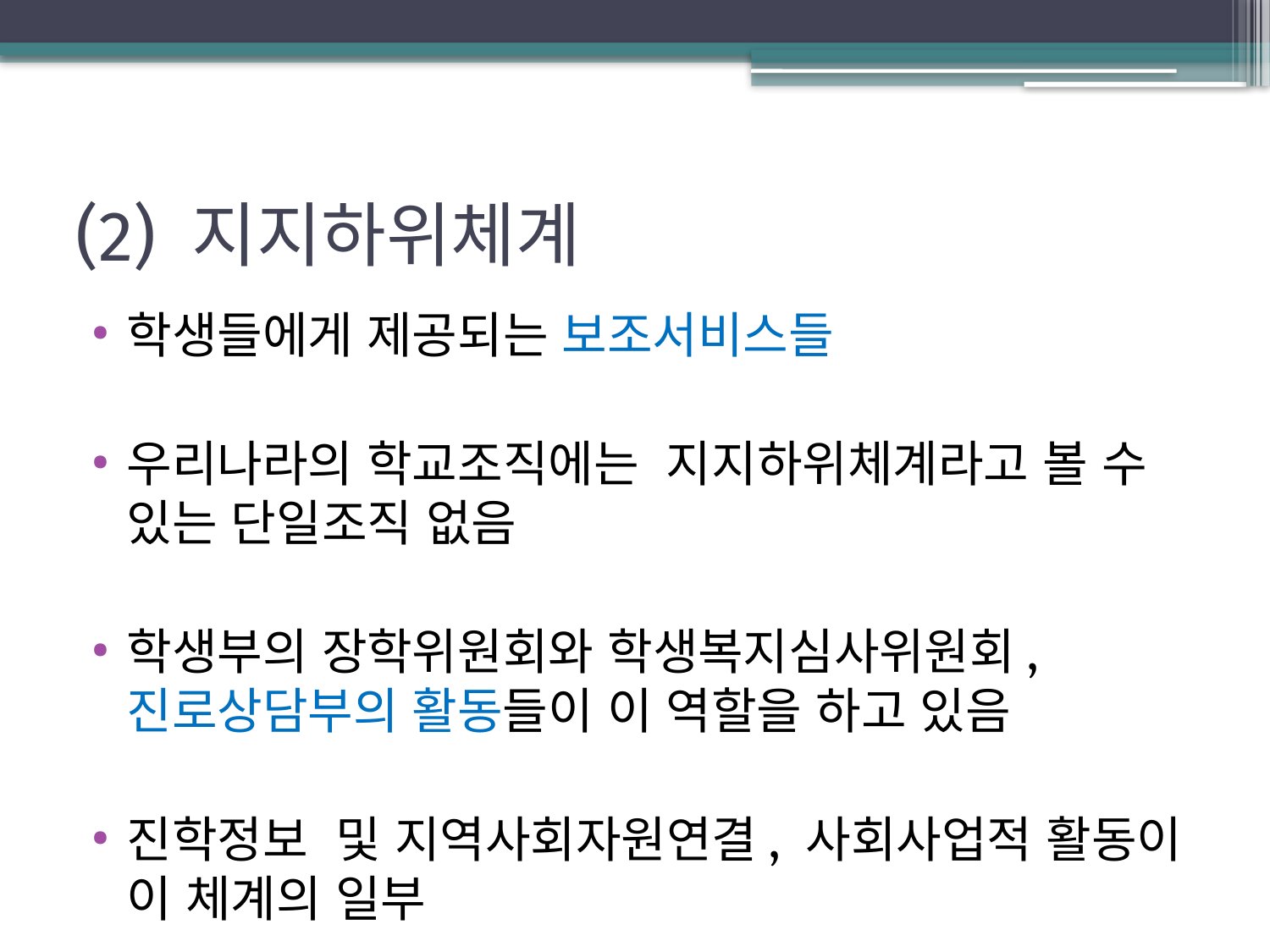

# (2) 지지하위체계
학생들에게 제공되는 보조서비스들

우리나라의 학교조직에는  지지하위체계라고 볼 수 있는 단일조직 없음

학생부의 장학위원회와 학생복지심사위원회, 진로상담부의 활동들이 이 역할을 하고 있음

진학정보  및 지역사회자원연결, 사회사업적 활동이 이 체계의 일부